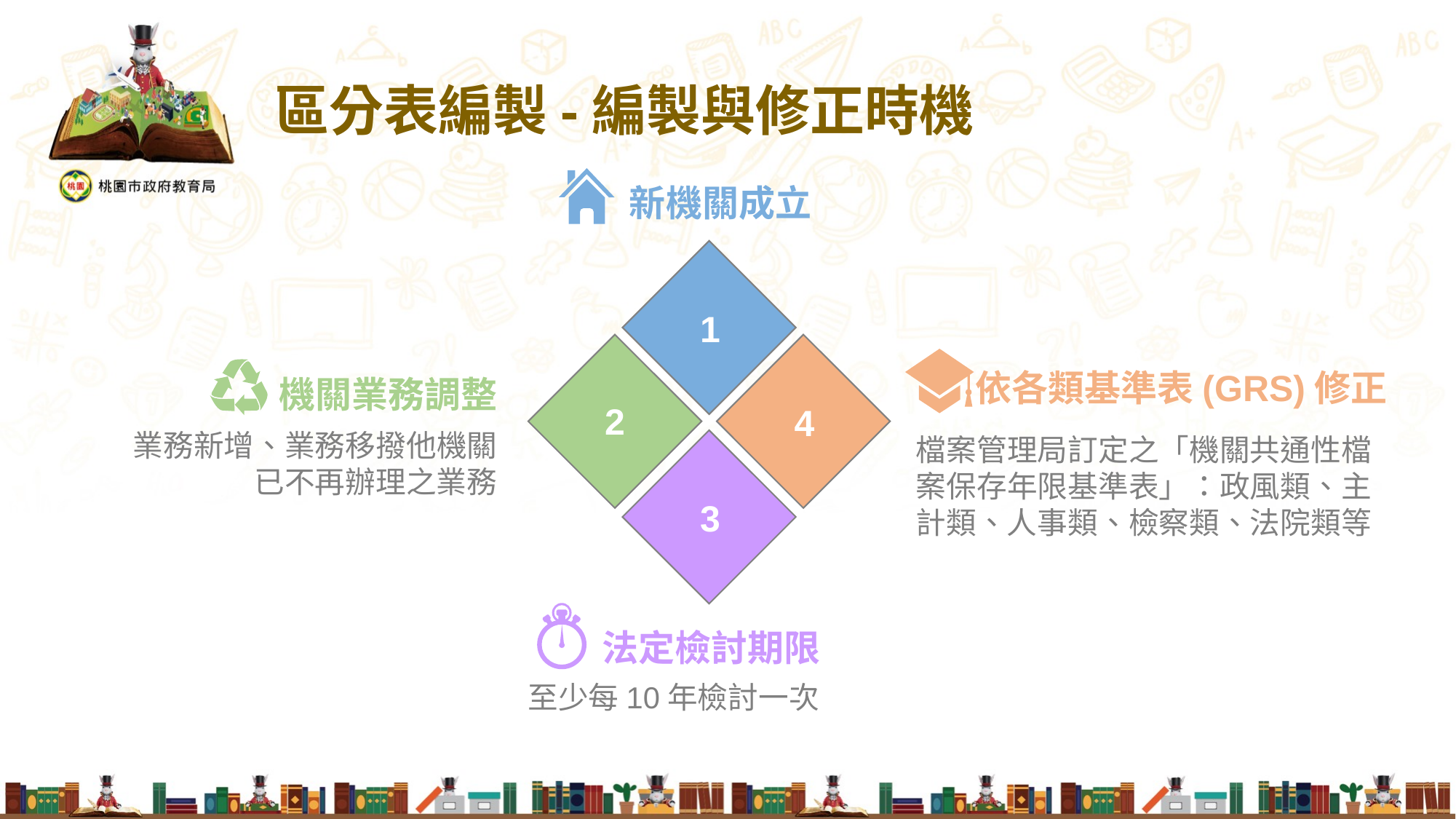

區分表編製-編製與修正時機

新機關成立
1

依各類基準表(GRS)修正
機關業務調整
2
4
業務新增、業務移撥他機關
已不再辦理之業務
檔案管理局訂定之「機關共通性檔案保存年限基準表」：政風類、主計類、人事類、檢察類、法院類等

3
法定檢討期限
至少每10年檢討一次